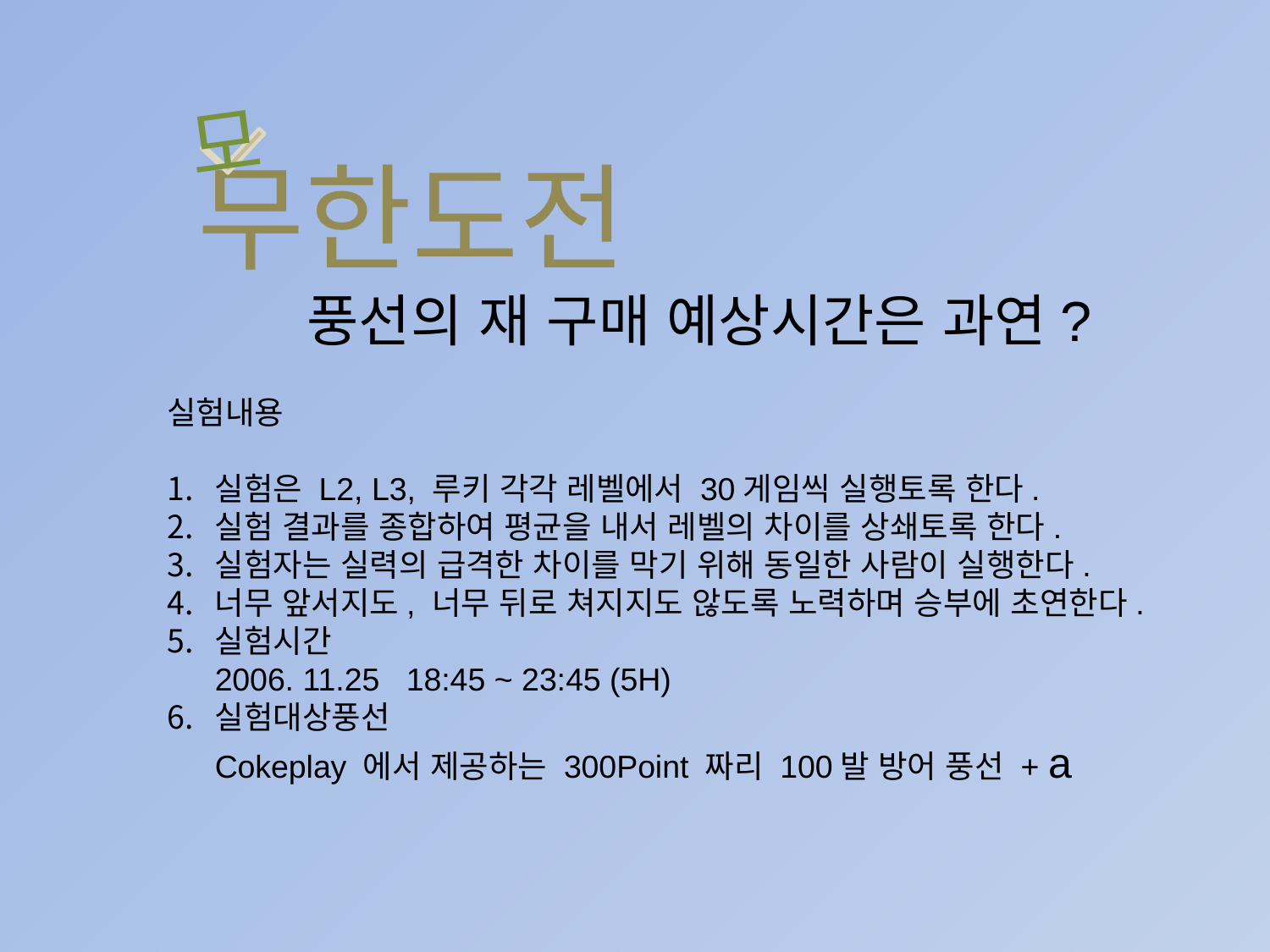

모

무한도전
      풍선의 재 구매 예상시간은 과연?
실험내용

실험은 L2, L3, 루키 각각 레벨에서 30게임씩 실행토록 한다.
실험 결과를 종합하여 평균을 내서 레벨의 차이를 상쇄토록 한다.
실험자는 실력의 급격한 차이를 막기 위해 동일한 사람이 실행한다.
너무 앞서지도, 너무 뒤로 쳐지지도 않도록 노력하며 승부에 초연한다.
실험시간
	2006. 11.25   18:45 ~ 23:45 (5H)
실험대상풍선
	Cokeplay 에서 제공하는 300Point 짜리 100발 방어 풍선 + a